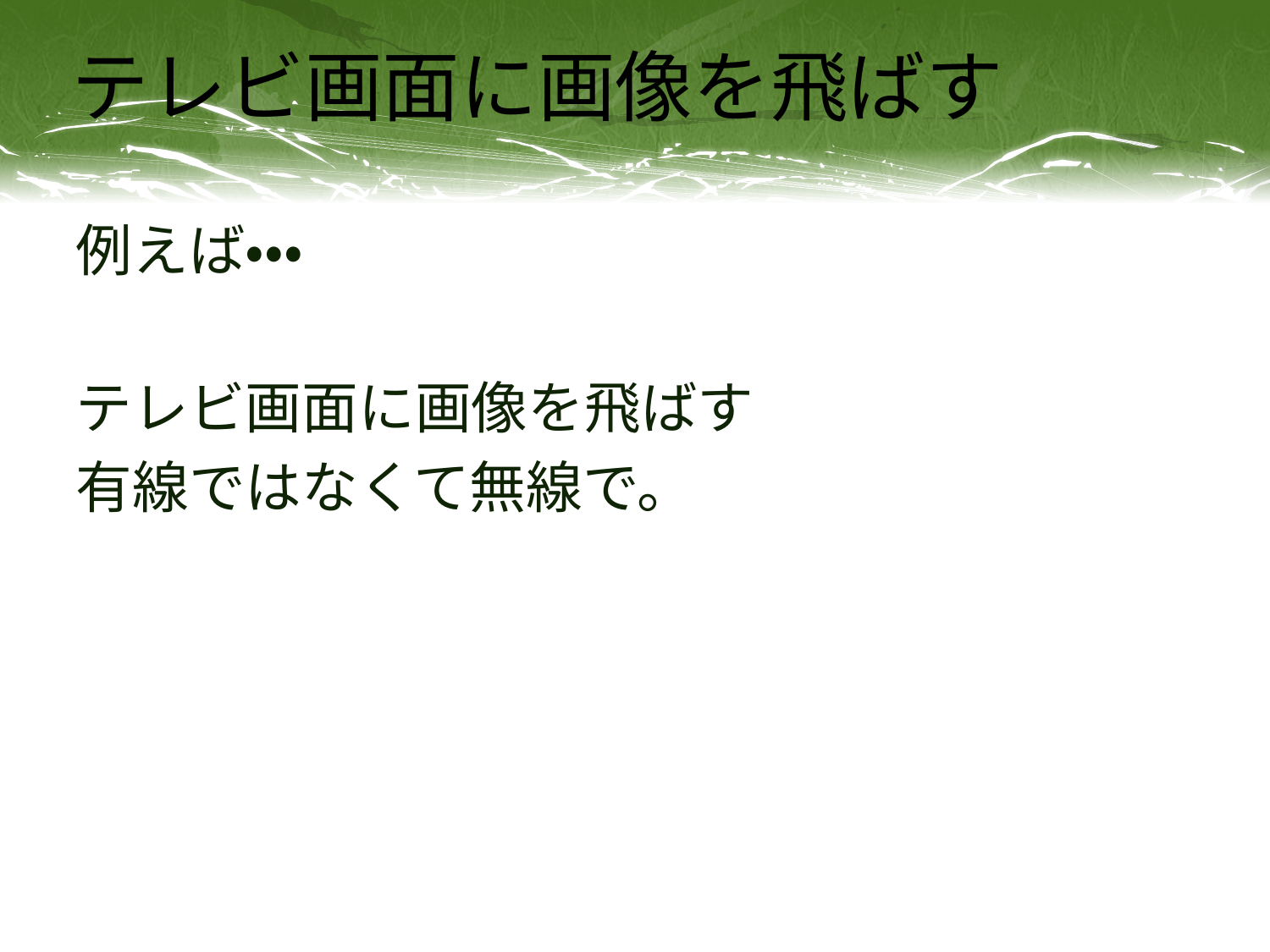

# テレビ画面に画像を飛ばす
例えば・・・

テレビ画面に画像を飛ばす
有線ではなくて無線で。